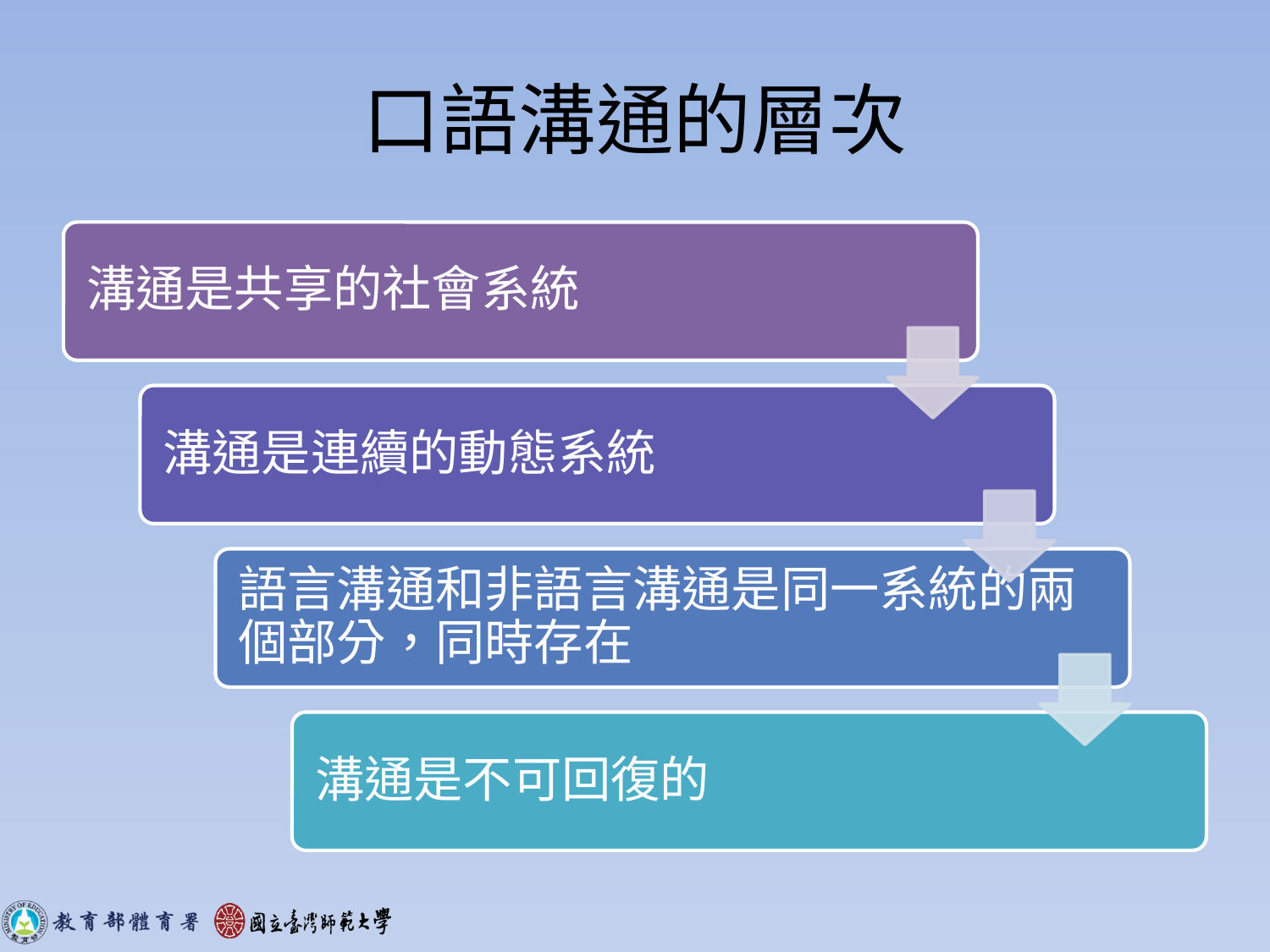

# 口語溝通的層次
溝通是共享的社會系統
溝通是連續的動態系統
語言溝通和非語言溝通是同一系統的兩個部分，同時存在
溝通是不可回復的